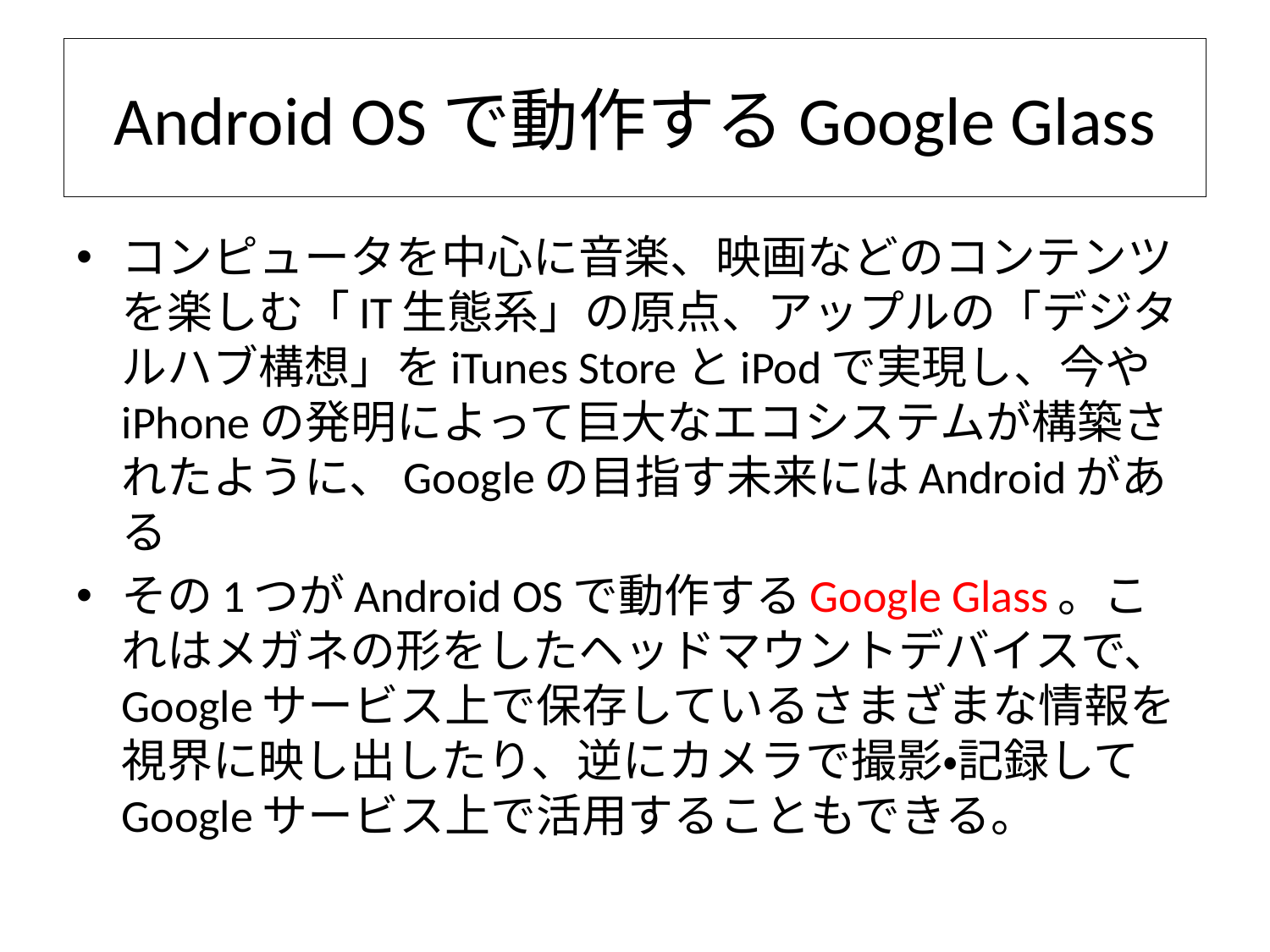

# Android OSで動作するGoogle Glass
コンピュータを中心に音楽、映画などのコンテンツを楽しむ「IT生態系」の原点、アップルの「デジタルハブ構想」をiTunes StoreとiPodで実現し、今やiPhoneの発明によって巨大なエコシステムが構築されたように、Googleの目指す未来にはAndroidがある
その1つがAndroid OSで動作するGoogle Glass。これはメガネの形をしたヘッドマウントデバイスで、Googleサービス上で保存しているさまざまな情報を視界に映し出したり、逆にカメラで撮影・記録してGoogleサービス上で活用することもできる。